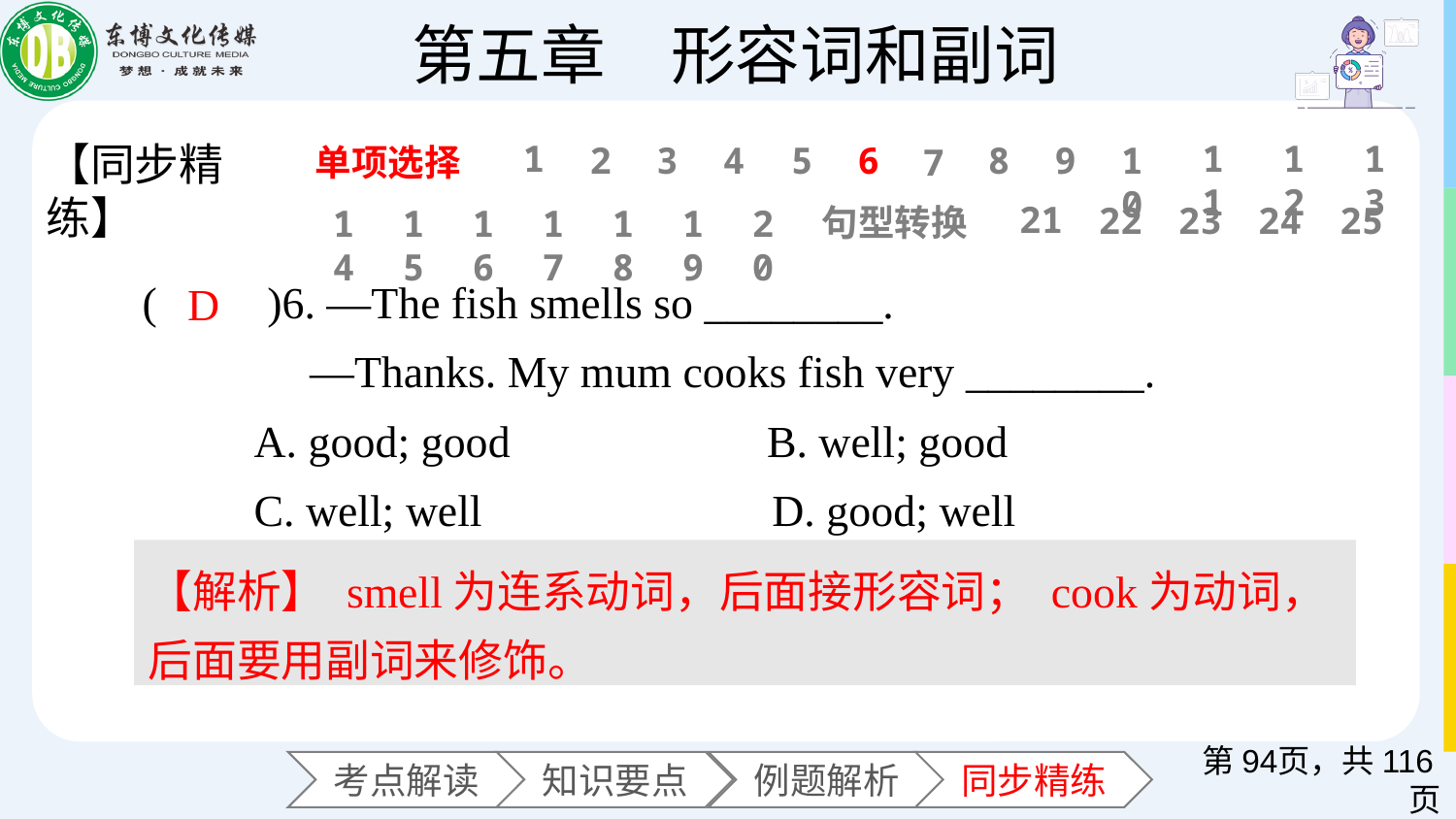

11
12
13
1
【同步精练】
6
2
3
4
5
8
9
10
7
单项选择
21
22
23
24
25
句型转换
14
15
16
17
18
19
20
(　　)6. —The fish smells so ________.
               —Thanks. My mum cooks fish very ________.
          A. good; good                       B. well; good
          C. well; well                          D. good; well
D
【解析】 smell为连系动词，后面接形容词； cook为动词，后面要用副词来修饰。
第94页，共116页